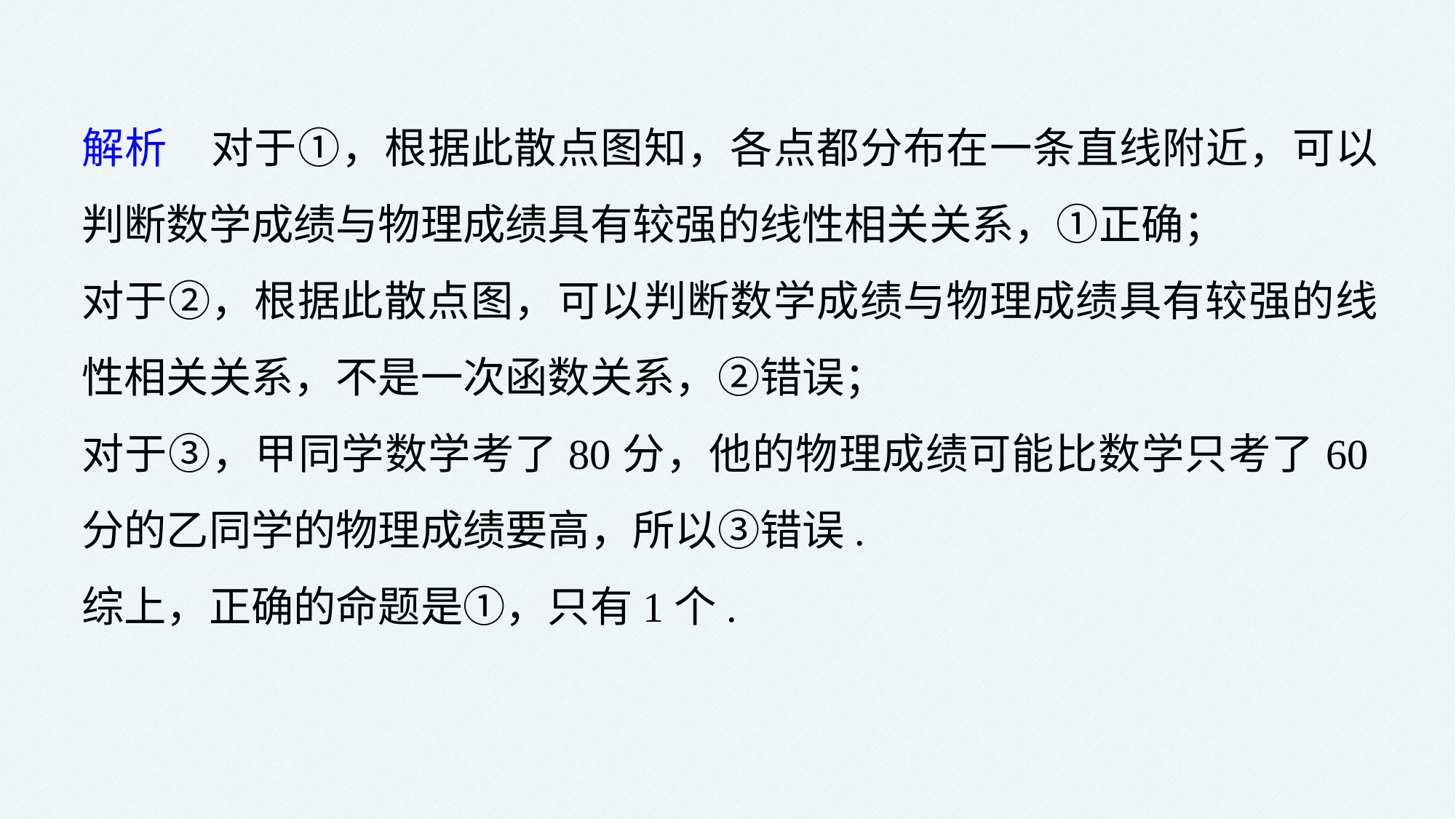

解析　对于①，根据此散点图知，各点都分布在一条直线附近，可以判断数学成绩与物理成绩具有较强的线性相关关系，①正确；
对于②，根据此散点图，可以判断数学成绩与物理成绩具有较强的线性相关关系，不是一次函数关系，②错误；
对于③，甲同学数学考了80分，他的物理成绩可能比数学只考了60分的乙同学的物理成绩要高，所以③错误.
综上，正确的命题是①，只有1个.